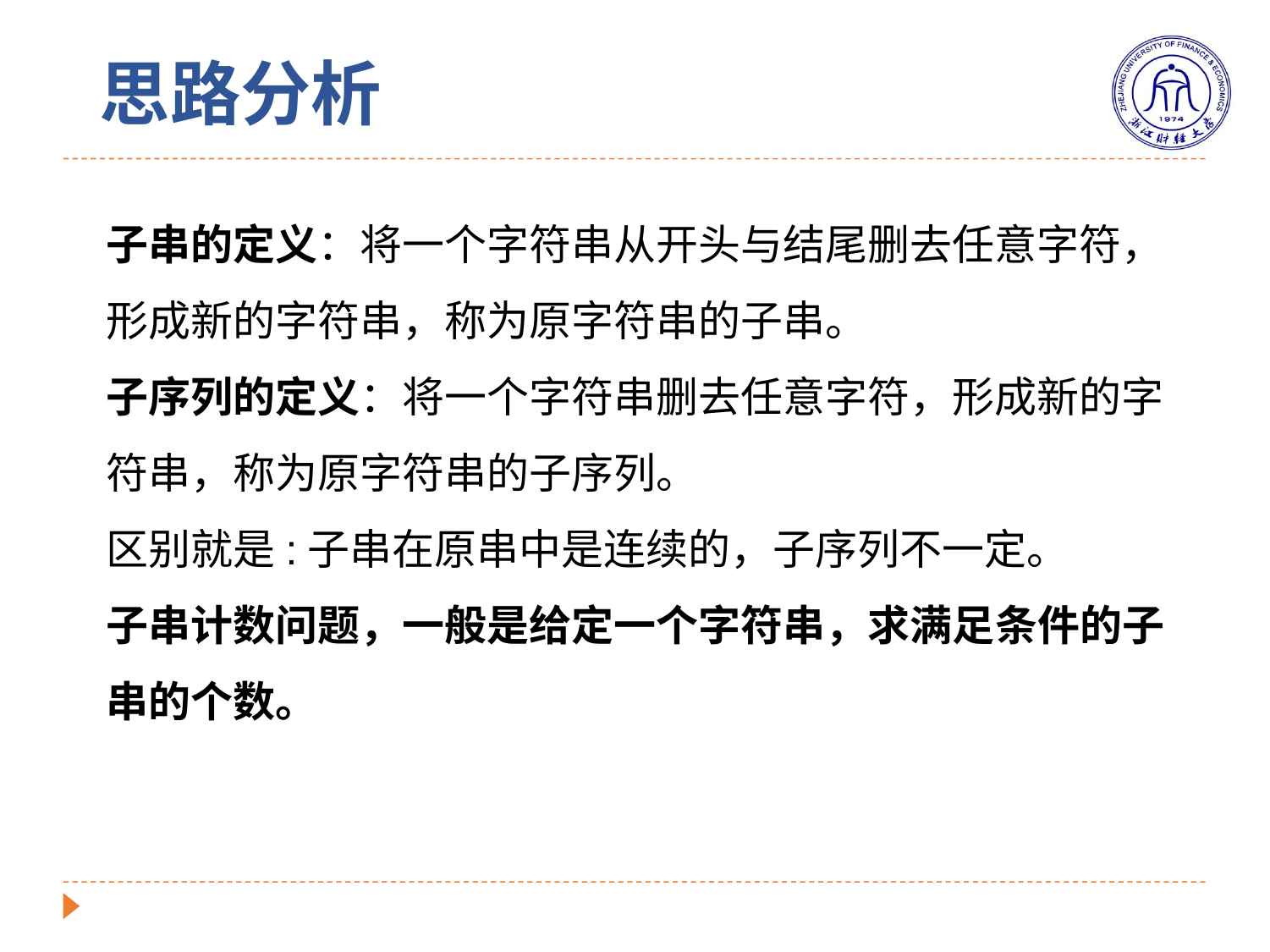

# 思路分析
子串的定义：将一个字符串从开头与结尾删去任意字符，形成新的字符串，称为原字符串的子串。
子序列的定义：将一个字符串删去任意字符，形成新的字符串，称为原字符串的子序列。
区别就是:子串在原串中是连续的，子序列不一定。
子串计数问题，一般是给定一个字符串，求满足条件的子串的个数。